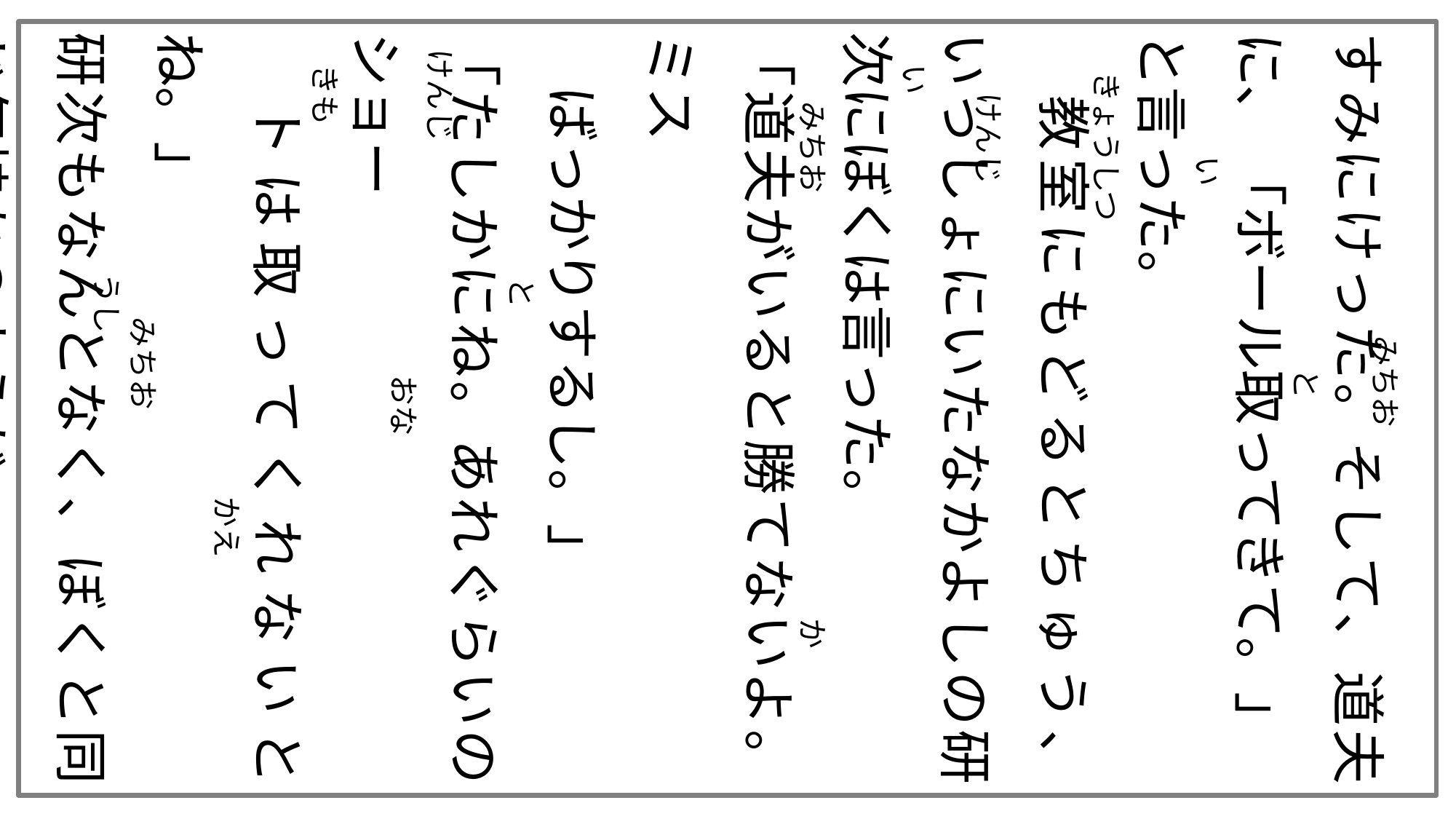

みちお　　　　　　　　　　　　　　　　　　　　うし
すみにけった。そして、道夫に、 「ボール取ってきて。」
と言った。
　教室にもどるとちゅう、いっしょにいたなかよしの研次にぼくは言った。
「道夫がいると勝てないよ。ミス
　ばっかりするし。」
「たしかにね。あれぐらいのショー
　トは取ってくれないとね。」
研次もなんとなく、ぼくと同じ気持ちのようだ。
　ふと、ふり返ると、ボールをかたづけた道夫が、ぼくたちの後ろを

　　　　　　　　　　　　　　　　　　　　　　　　　　けんじ
　　　　　　　　　　　　　　　　　　　　　　　　　　　　　　　　　　みちお
　 　　　　　　　　　　　　　　かえ
　きも
 けんじ　　　　　　　　　　　　　　　　　　　　　　　　　　　　　　　　 おな
　　　　　　　　と

　　 みちお　　　　　　　　　　　　　　か
　い
　 きょうしつ
　　　　い
　　　　　　　　　　　と